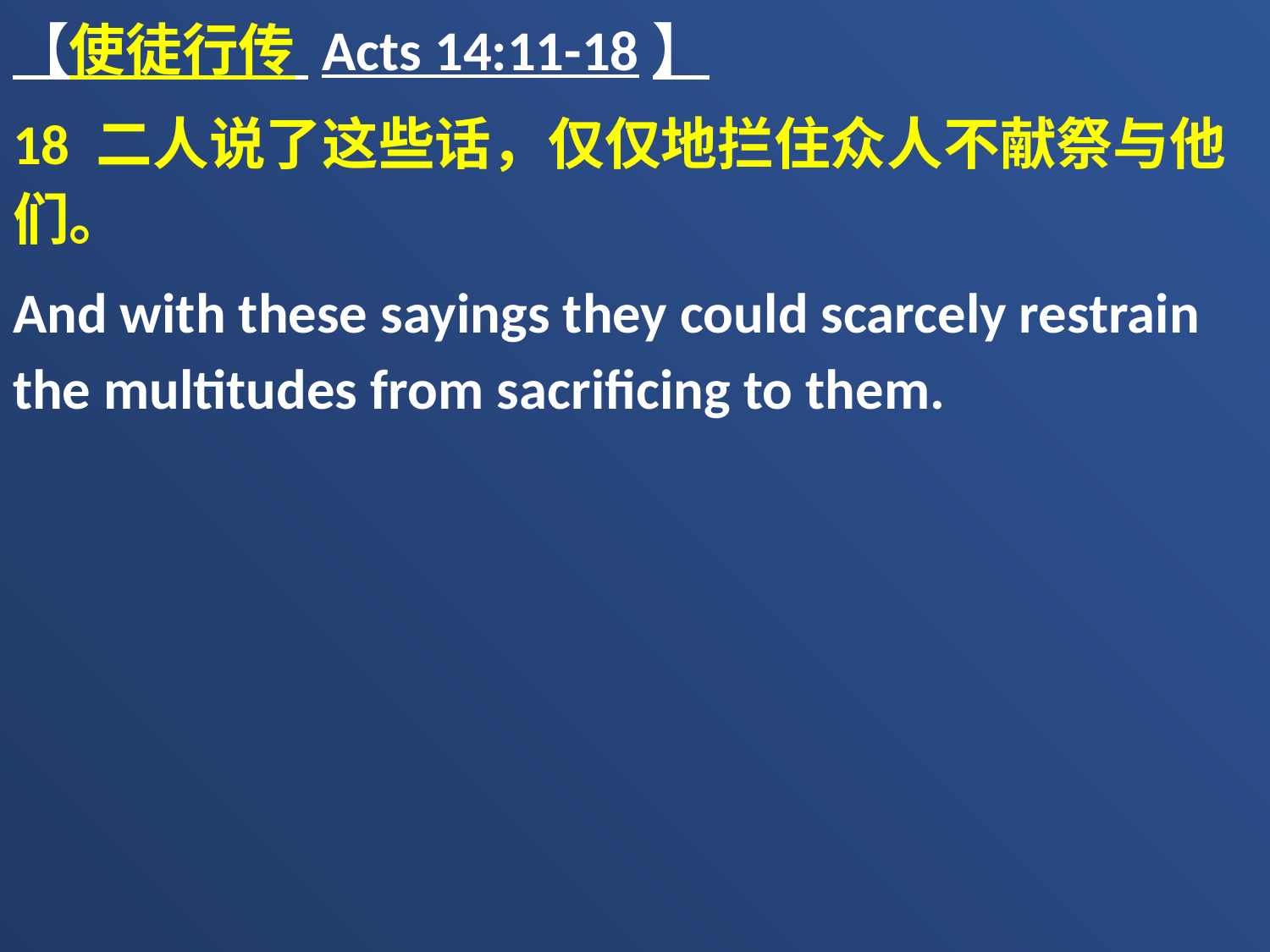

【使徒行传 Acts 14:11-18】
18 二人说了这些话，仅仅地拦住众人不献祭与他们。
And with these sayings they could scarcely restrain the multitudes from sacrificing to them.